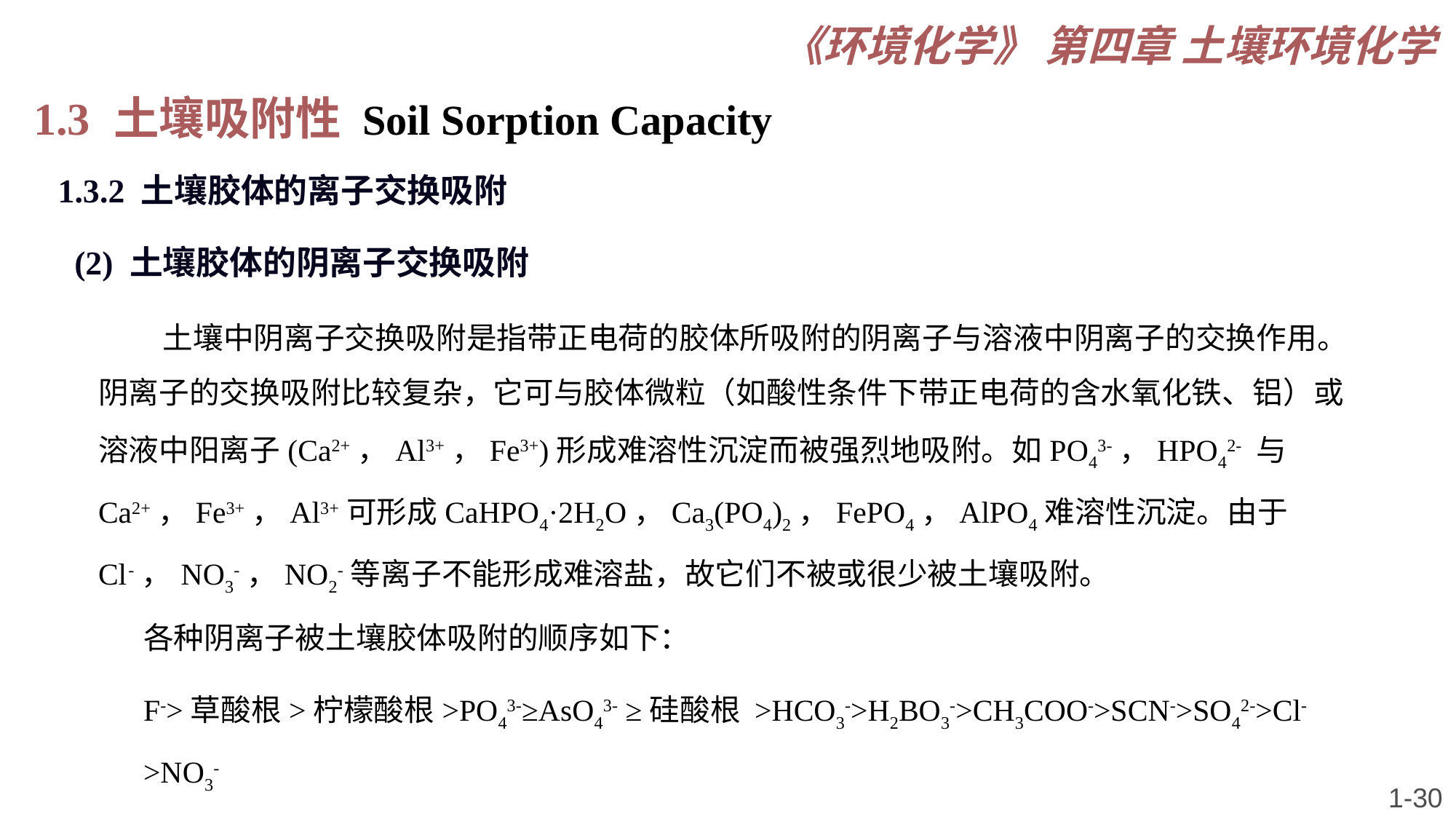

《环境化学》 第四章 土壤环境化学
1.3 土壤吸附性 Soil Sorption Capacity
1.3.2 土壤胶体的离子交换吸附
(2) 土壤胶体的阴离子交换吸附

土壤中阴离子交换吸附是指带正电荷的胶体所吸附的阴离子与溶液中阴离子的交换作用。阴离子的交换吸附比较复杂，它可与胶体微粒（如酸性条件下带正电荷的含水氧化铁、铝）或溶液中阳离子(Ca2+，Al3+，Fe3+)形成难溶性沉淀而被强烈地吸附。如PO43-，HPO42- 与Ca2+，Fe3+，Al3+可形成CaHPO4·2H2O，Ca3(PO4)2，FePO4，AlPO4难溶性沉淀。由于Cl -， NO3-，NO2-等离子不能形成难溶盐，故它们不被或很少被土壤吸附。
各种阴离子被土壤胶体吸附的顺序如下：
F->草酸根>柠檬酸根>PO43-≥AsO43- ≥硅酸根 >HCO3->H2BO3->CH3COO->SCN->SO42->Cl->NO3-
1-30